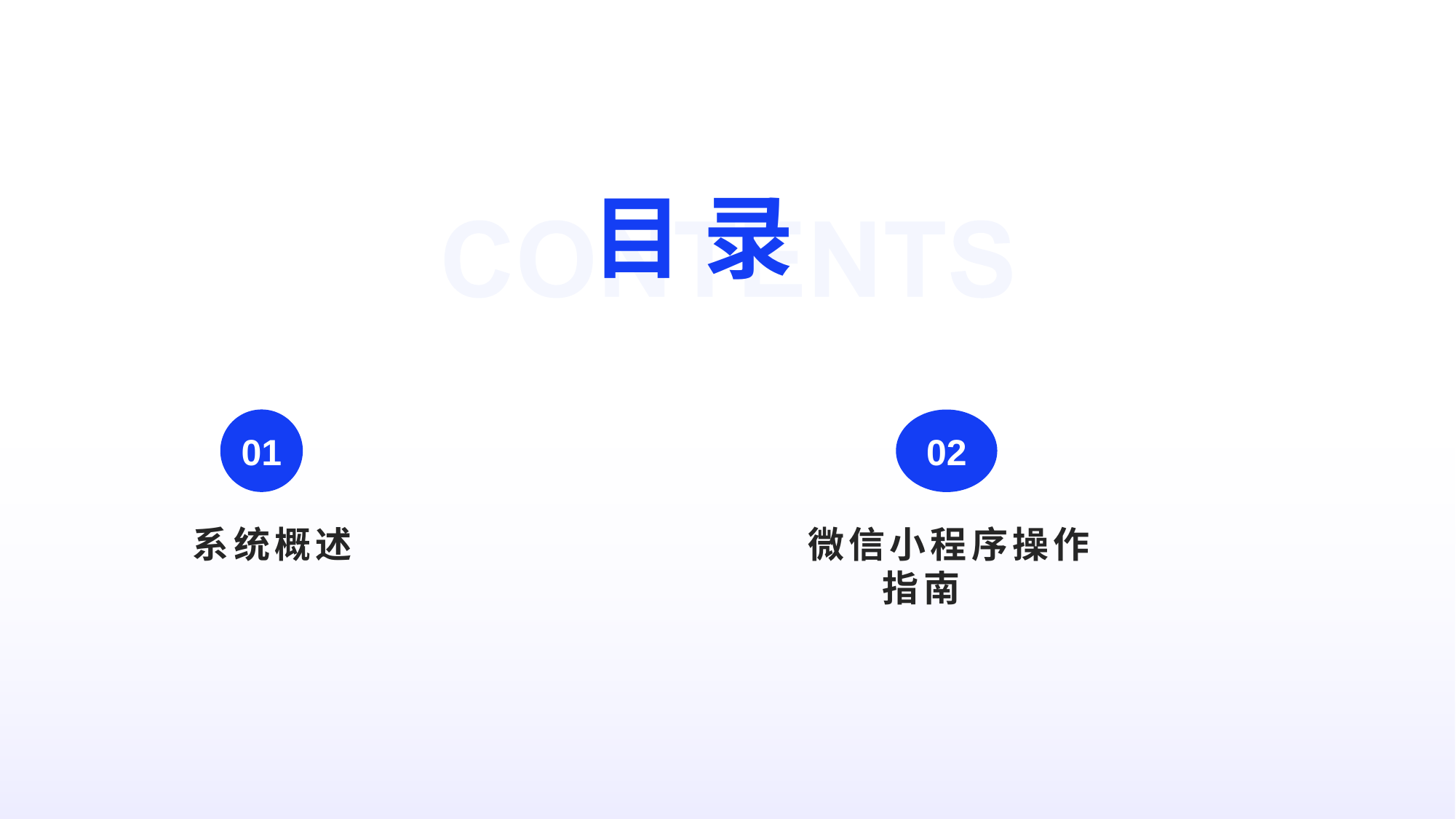

# 目 录

01
02
系统概述
 微信小程序操作指南